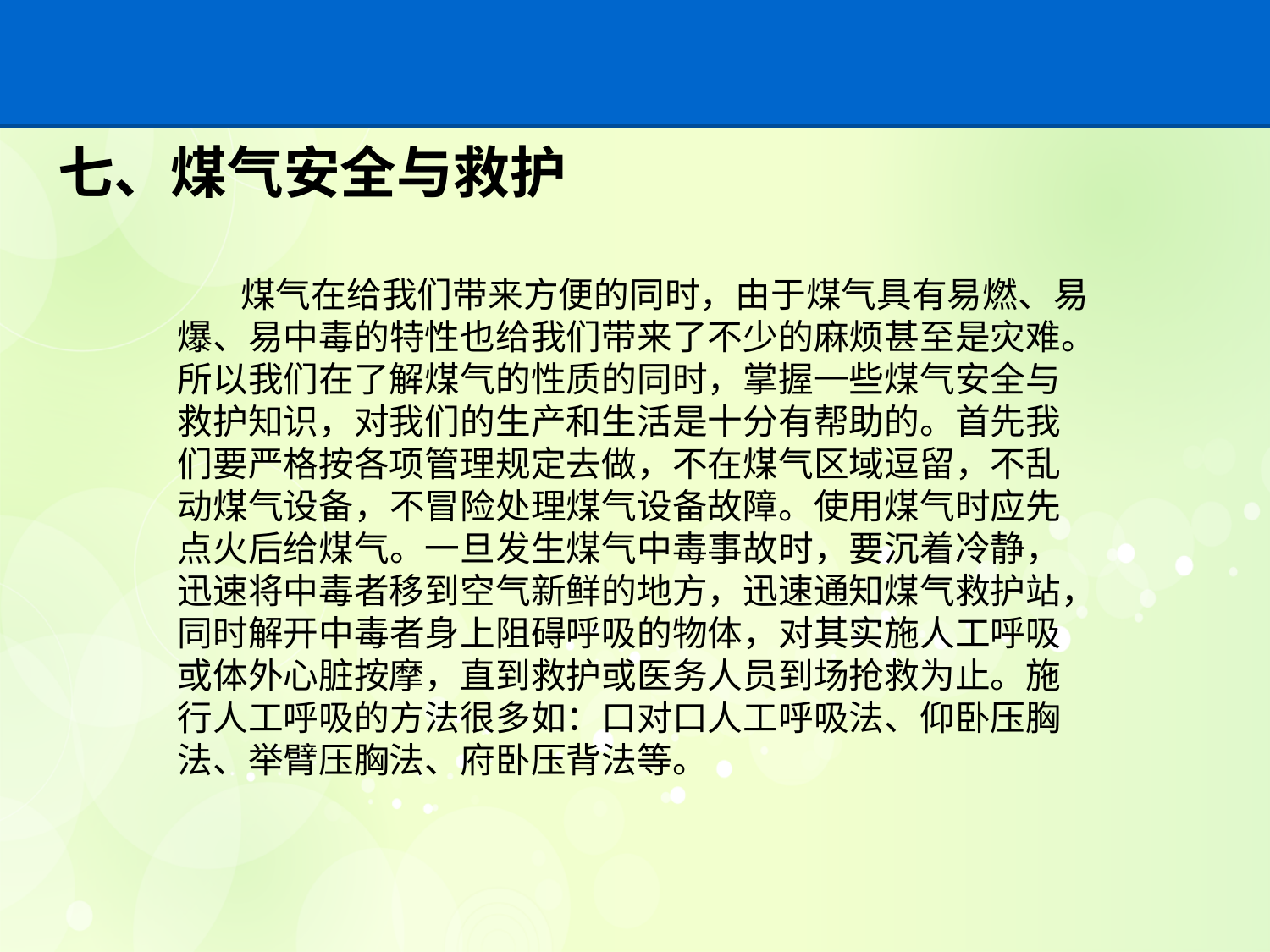

# 七、煤气安全与救护
       煤气在给我们带来方便的同时，由于煤气具有易燃、易爆、易中毒的特性也给我们带来了不少的麻烦甚至是灾难。所以我们在了解煤气的性质的同时，掌握一些煤气安全与救护知识，对我们的生产和生活是十分有帮助的。首先我们要严格按各项管理规定去做，不在煤气区域逗留，不乱动煤气设备，不冒险处理煤气设备故障。使用煤气时应先点火后给煤气。一旦发生煤气中毒事故时，要沉着冷静，迅速将中毒者移到空气新鲜的地方，迅速通知煤气救护站，同时解开中毒者身上阻碍呼吸的物体，对其实施人工呼吸或体外心脏按摩，直到救护或医务人员到场抢救为止。施行人工呼吸的方法很多如：口对口人工呼吸法、仰卧压胸法、举臂压胸法、府卧压背法等。